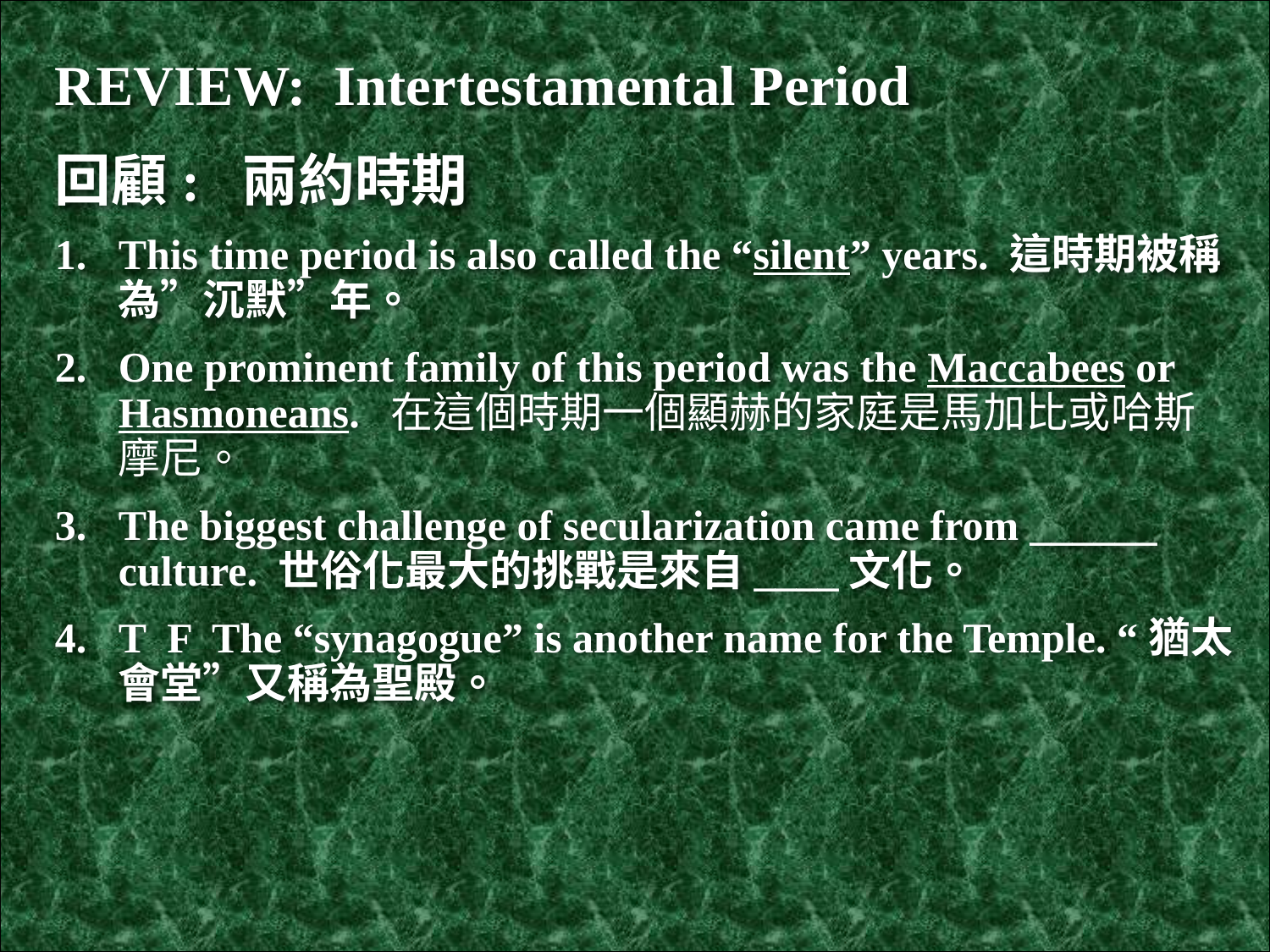

REVIEW:  Intertestamental Period
回顧:  兩約時期
This time period is also called the “silent” years. 這時期被稱為”沉默”年。
One prominent family of this period was the Maccabees or Hasmoneans.  在這個時期一個顯赫的家庭是馬加比或哈斯摩尼。
The biggest challenge of secularization came from ______ culture. 世俗化最大的挑戰是來自____文化。
T  F  The “synagogue” is another name for the Temple. “猶太會堂”又稱為聖殿。